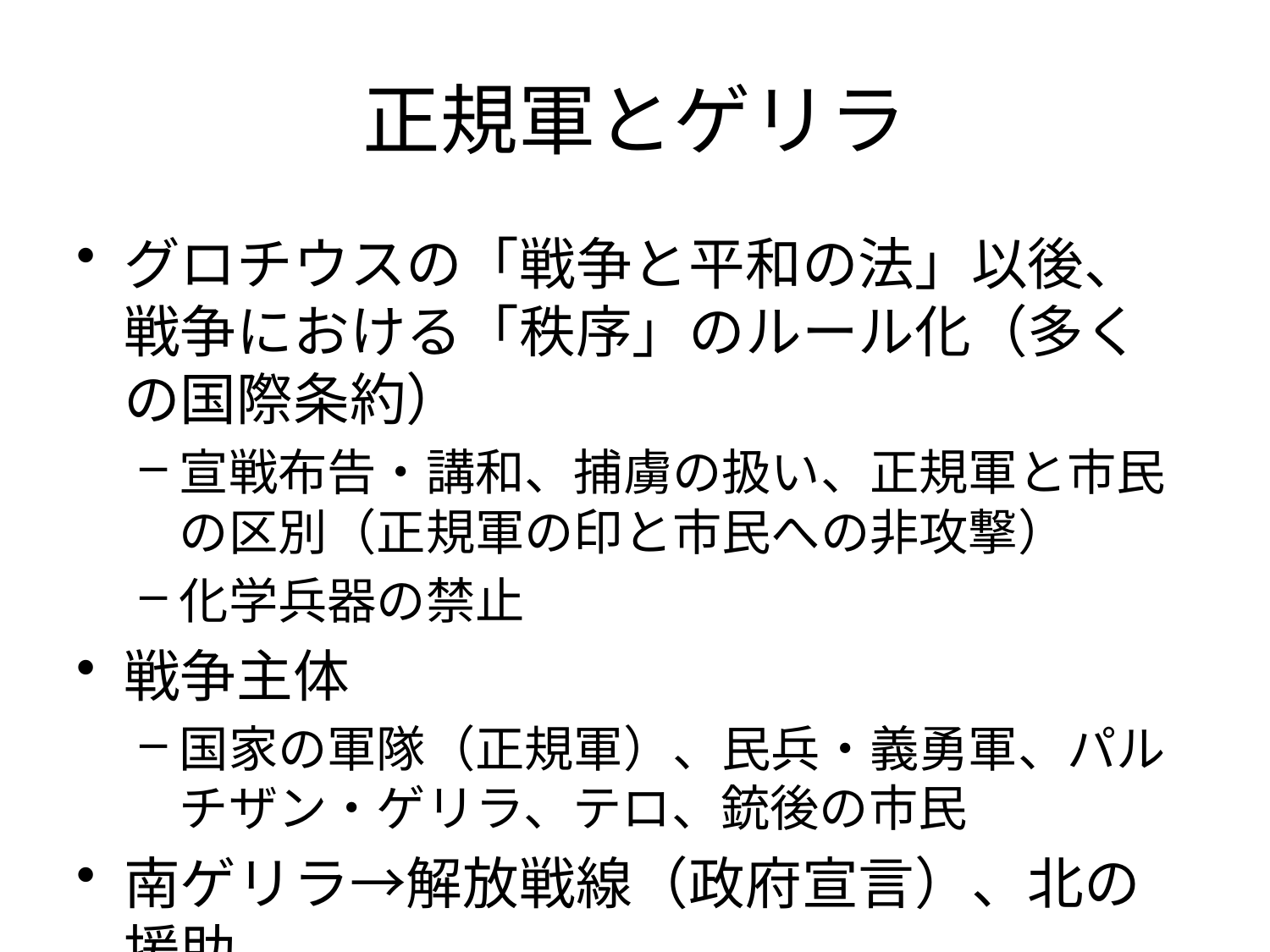

# 正規軍とゲリラ
グロチウスの「戦争と平和の法」以後、戦争における「秩序」のルール化（多くの国際条約）
宣戦布告・講和、捕虜の扱い、正規軍と市民の区別（正規軍の印と市民への非攻撃）
化学兵器の禁止
戦争主体
国家の軍隊（正規軍）、民兵・義勇軍、パルチザン・ゲリラ、テロ、銃後の市民
南ゲリラ→解放戦線（政府宣言）、北の援助